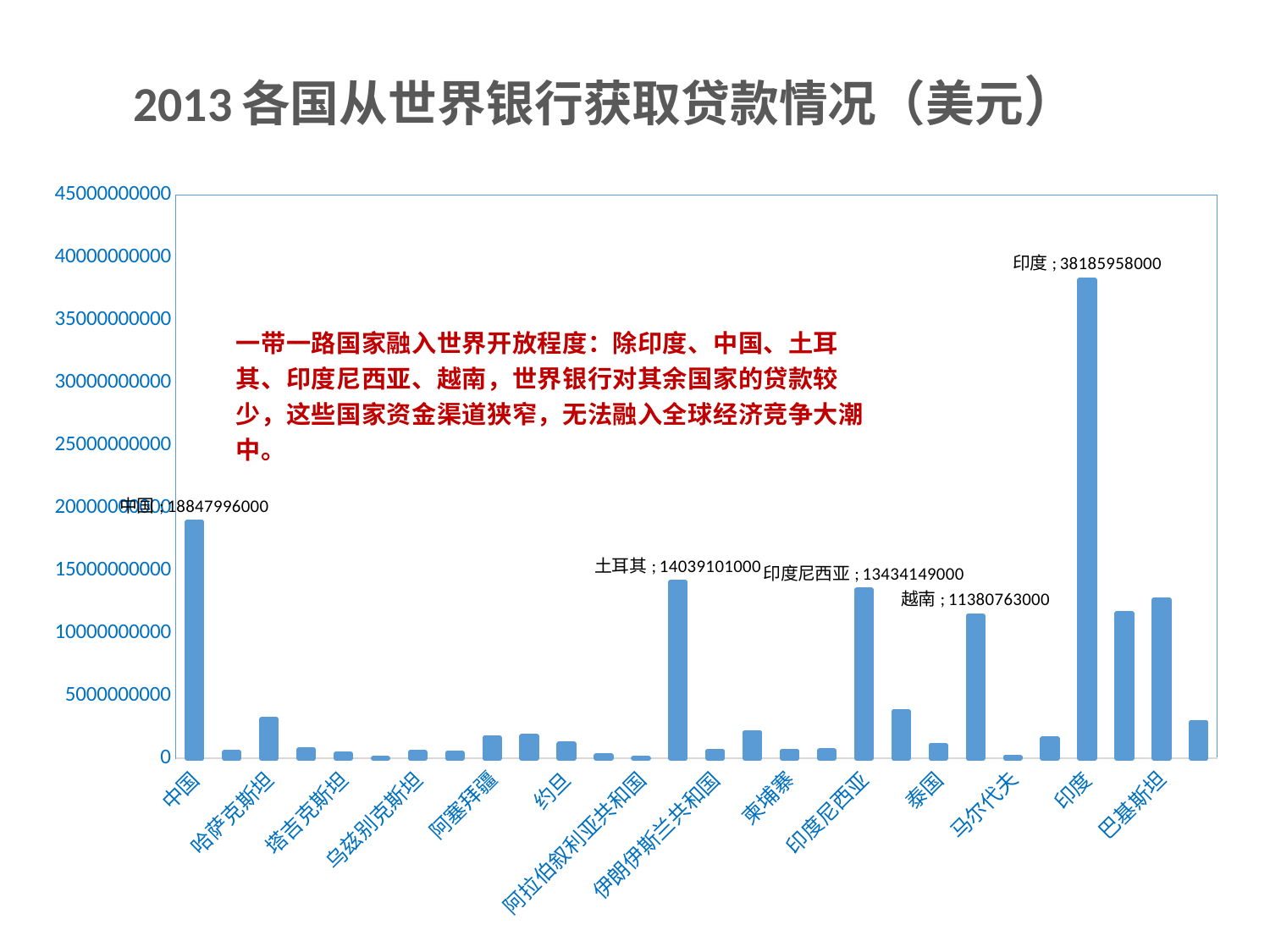

# 2013各国从世界银行获取贷款情况（美元）

### Chart

| Category | 2013贷款（美元） |
|---|---|
| 中国 | 18847996000.0 |
| 蒙古 | 471814000.0 |
| 哈萨克斯坦 | 3096616000.0 |
| 吉尔吉斯斯坦 | 697671000.0 |
| 塔吉克斯坦 | 365584000.0 |
| 土库曼斯坦 | 6687000.0 |
| 乌兹别克斯坦 | 467395000.0 |
| 阿富汗 | 425760000.0 |
| 阿塞拜疆 | 1642229000.0 |
| 格鲁吉亚 | 1745591000.0 |
| 约旦 | 1144150000.0 |
| 黎巴嫩 | 208779000.0 |
| 阿拉伯叙利亚共和国 | 14051000.0 |
| 土耳其 | 14039101000.0 |
| 伊朗伊斯兰共和国 | 578453000.0 |
| 也门共和国 | 2070388000.0 |
| 柬埔寨 | 592519000.0 |
| 老挝 | 611202000.0 |
| 印度尼西亚 | 13434149000.0 |
| 菲律宾 | 3751165000.0 |
| 泰国 | 1052811000.0 |
| 越南 | 11380763000.0 |
| 马尔代夫 | 107172000.0 |
| 尼泊尔 | 1553423000.0 |
| 印度 | 38185958000.0 |
| 孟加拉国 | 11582988000.0 |
| 巴基斯坦 | 12661117000.0 |
| 斯里兰卡 | 2884178000.0 |